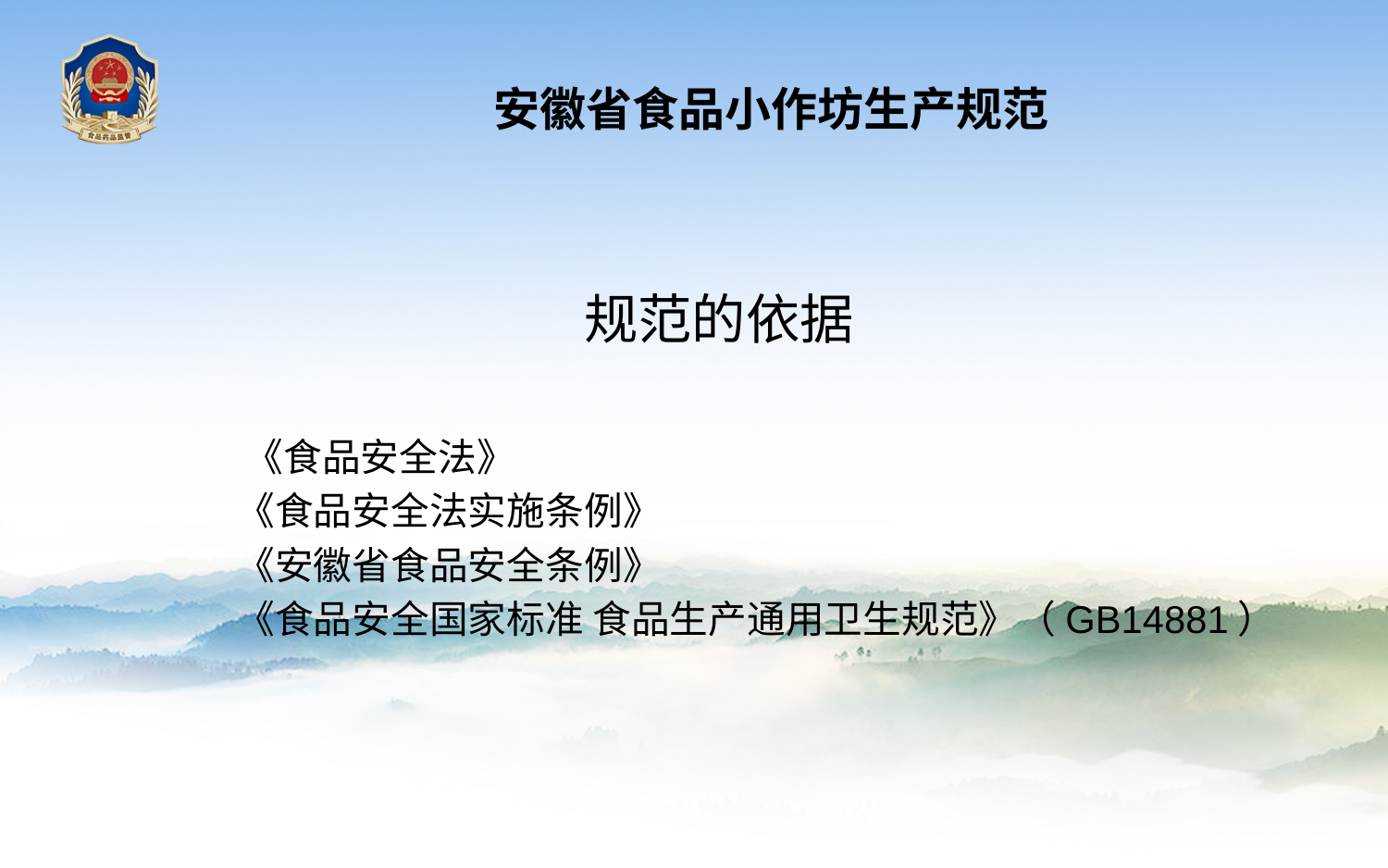

安徽省食品小作坊生产规范

规范的依据

            《食品安全法》
           《食品安全法实施条例》
           《安徽省食品安全条例》
           《食品安全国家标准 食品生产通用卫生规范》（GB14881）